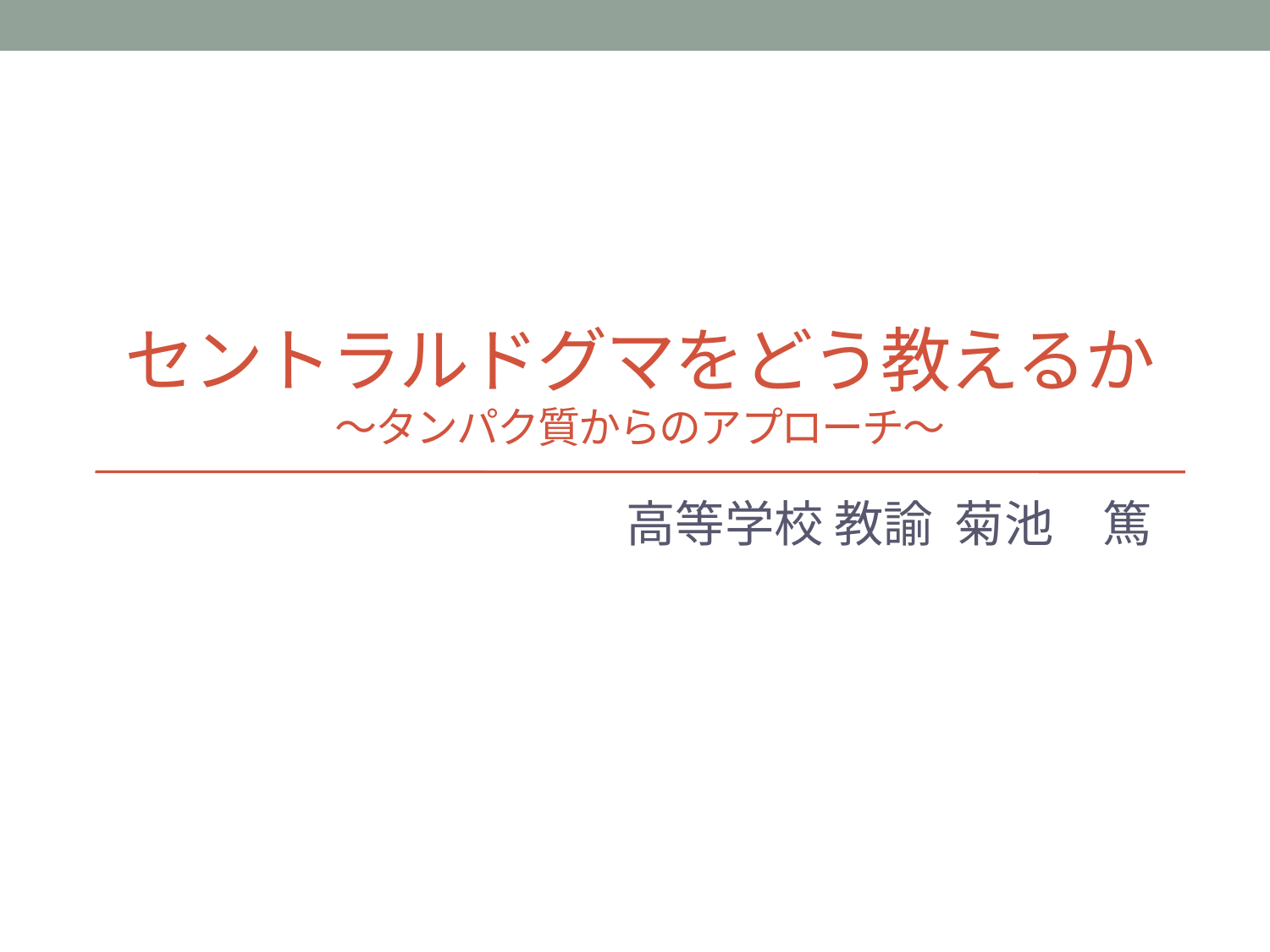

# セントラルドグマをどう教えるか ～タンパク質からのアプローチ～
高等学校 教諭  菊池　篤